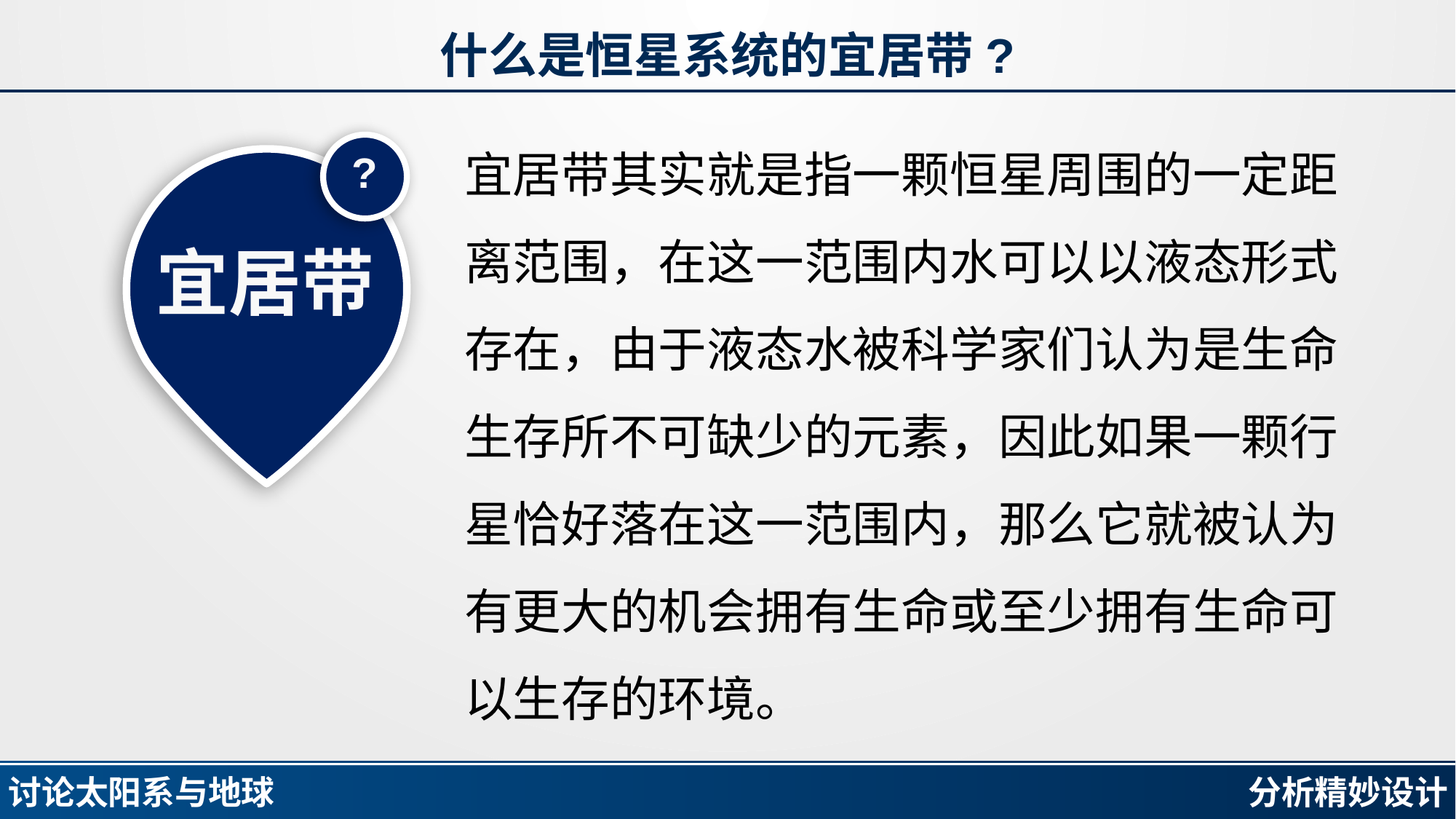

# 什么是恒星系统的宜居带?
宜居带其实就是指一颗恒星周围的一定距离范围，在这一范围内水可以以液态形式存在，由于液态水被科学家们认为是生命生存所不可缺少的元素，因此如果一颗行星恰好落在这一范围内，那么它就被认为有更大的机会拥有生命或至少拥有生命可以生存的环境。

?

宜居带